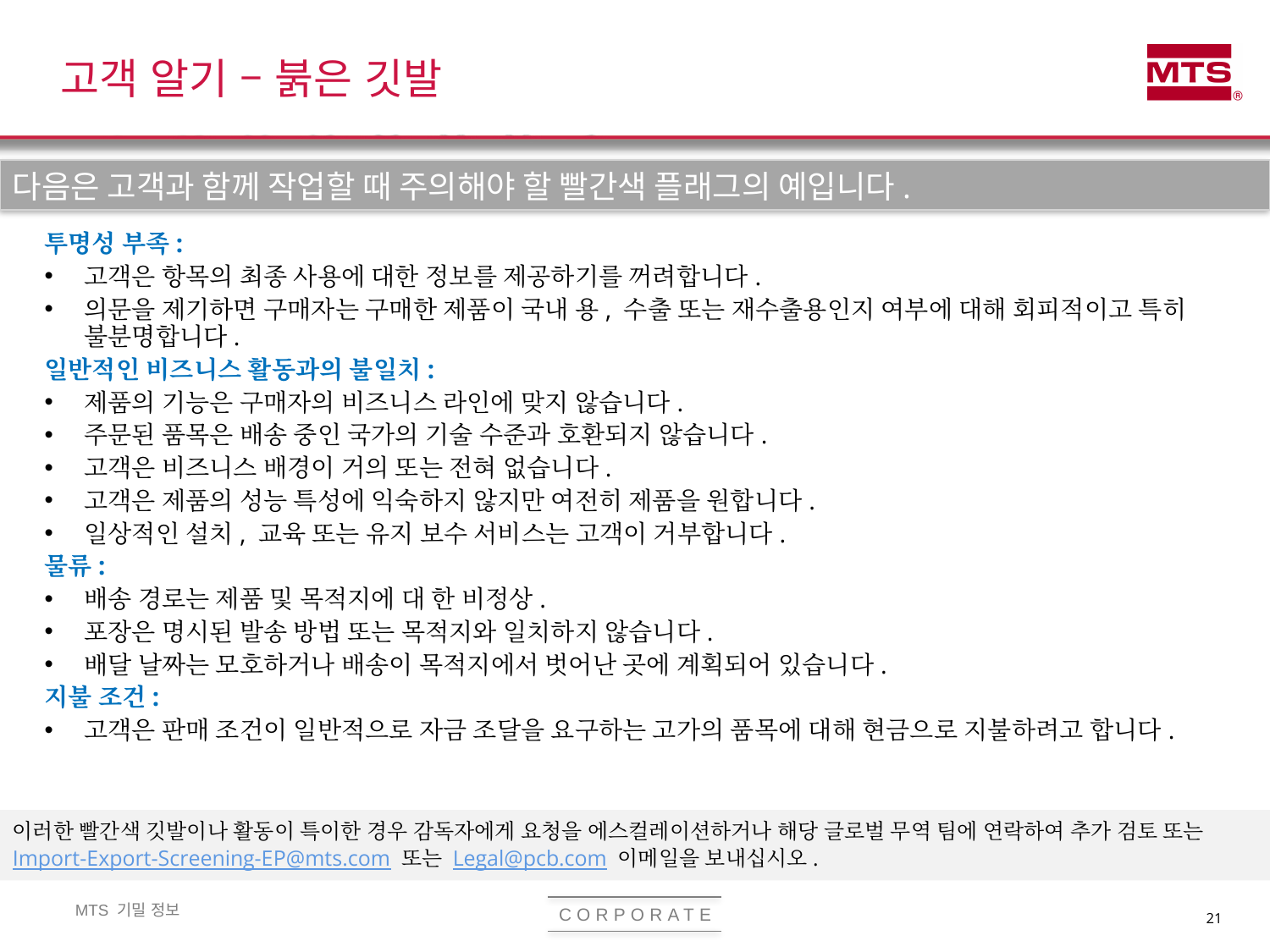

# 고객 알기 – 붉은 깃발
다음은 고객과 함께 작업할 때 주의해야 할 빨간색 플래그의 예입니다.
투명성 부족:
고객은 항목의 최종 사용에 대한 정보를 제공하기를 꺼려합니다.
의문을 제기하면 구매자는 구매한 제품이 국내 용, 수출 또는 재수출용인지 여부에 대해 회피적이고 특히 불분명합니다.
일반적인 비즈니스 활동과의 불일치:
제품의 기능은 구매자의 비즈니스 라인에 맞지 않습니다.
주문된 품목은 배송 중인 국가의 기술 수준과 호환되지 않습니다.
고객은 비즈니스 배경이 거의 또는 전혀 없습니다.
고객은 제품의 성능 특성에 익숙하지 않지만 여전히 제품을 원합니다.
일상적인 설치, 교육 또는 유지 보수 서비스는 고객이 거부합니다.
물류:
배송 경로는 제품 및 목적지에 대 한 비정상.
포장은 명시된 발송 방법 또는 목적지와 일치하지 않습니다.
배달 날짜는 모호하거나 배송이 목적지에서 벗어난 곳에 계획되어 있습니다.
지불 조건:
고객은 판매 조건이 일반적으로 자금 조달을 요구하는 고가의 품목에 대해 현금으로 지불하려고 합니다.
이러한 빨간색 깃발이나 활동이 특이한 경우 감독자에게 요청을 에스컬레이션하거나 해당 글로벌 무역 팀에 연락하여 추가 검토 또는 Import-Export-Screening-EP@mts.com 또는 Legal@pcb.com 이메일을 보내십시오.
21